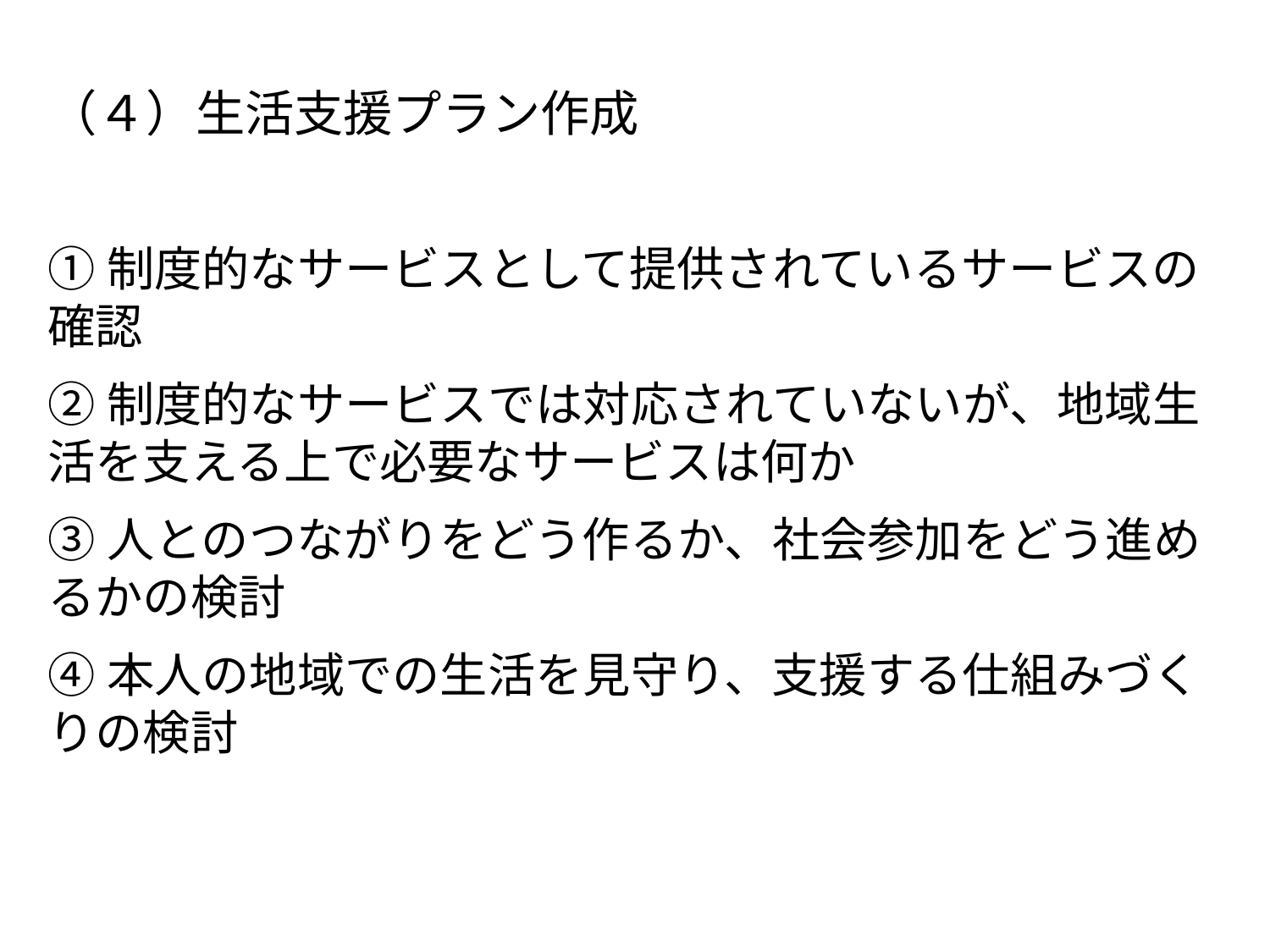

（４）生活支援プラン作成

①制度的なサービスとして提供されているサービスの確認
②制度的なサービスでは対応されていないが、地域生活を支える上で必要なサービスは何か
③人とのつながりをどう作るか、社会参加をどう進めるかの検討
④本人の地域での生活を見守り、支援する仕組みづくりの検討